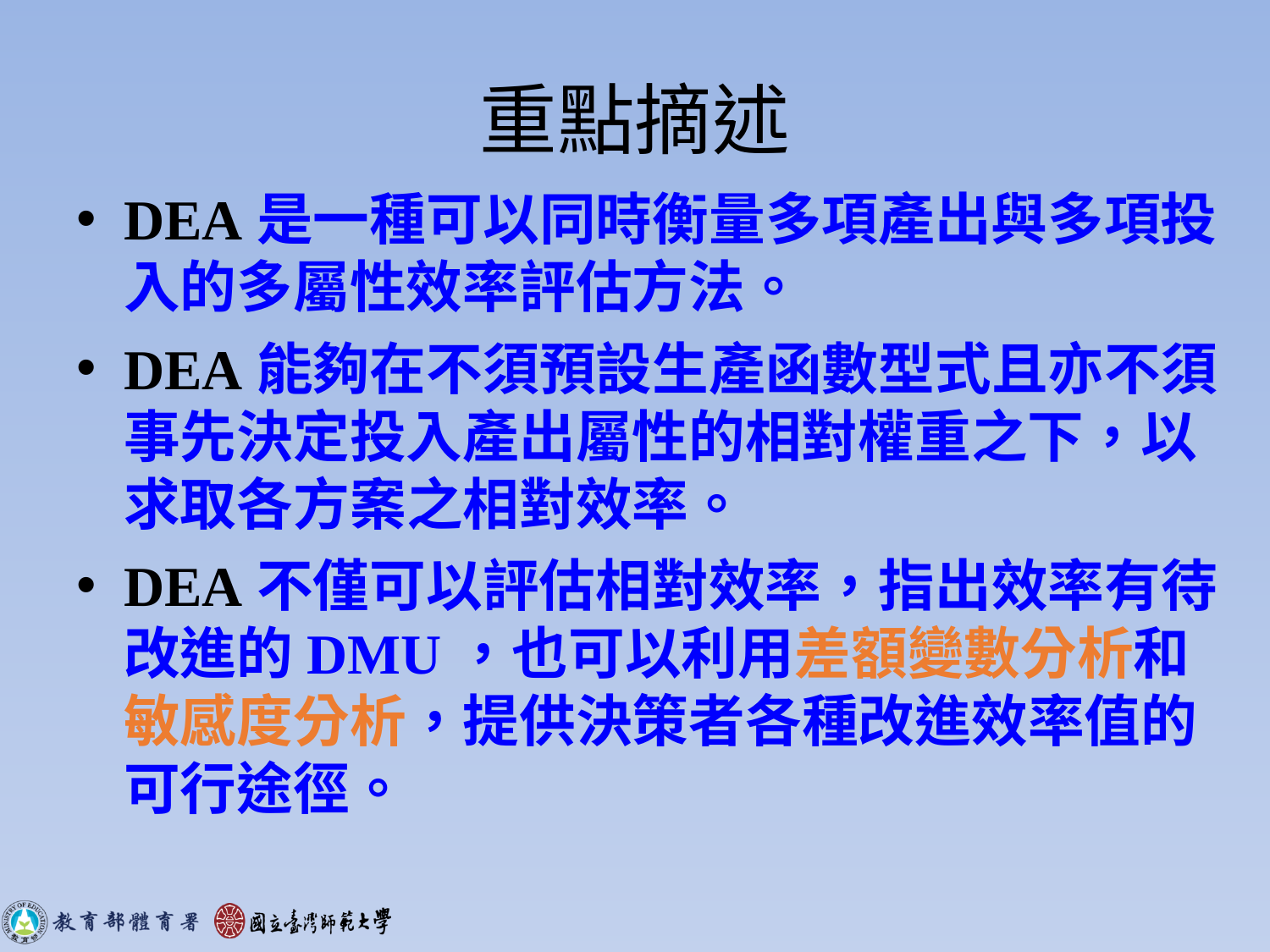

# 重點摘述
DEA是一種可以同時衡量多項產出與多項投入的多屬性效率評估方法。
DEA能夠在不須預設生產函數型式且亦不須事先決定投入產出屬性的相對權重之下，以求取各方案之相對效率。
DEA不僅可以評估相對效率，指出效率有待改進的DMU，也可以利用差額變數分析和敏感度分析，提供決策者各種改進效率值的可行途徑。